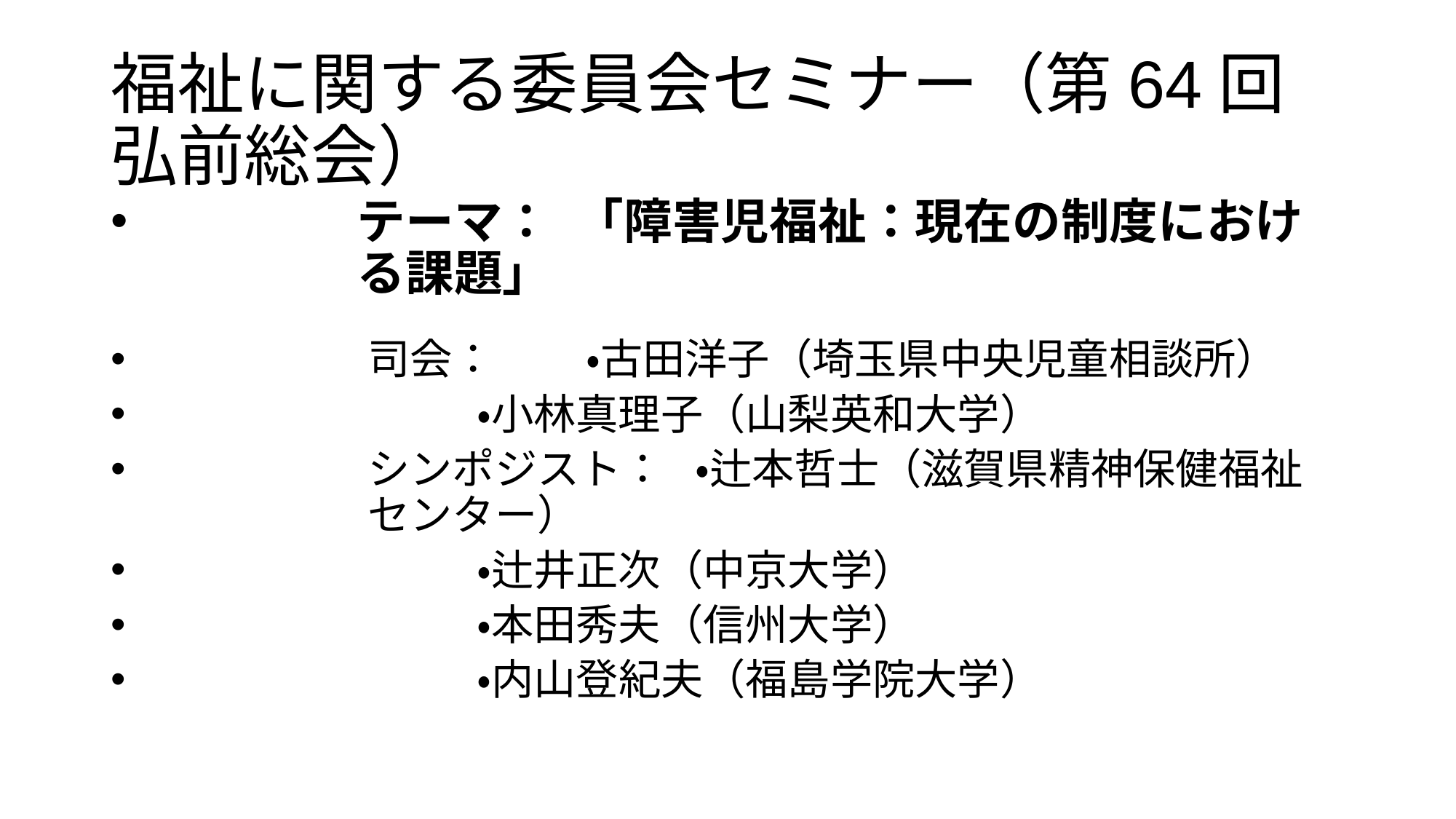

# 福祉に関する委員会セミナー（第64回弘前総会）
テーマ：	「障害児福祉：現在の制度における課題」
司会：	・古田洋子（埼玉県中央児童相談所）
	・小林真理子（山梨英和大学）
シンポジスト：	・辻本哲士（滋賀県精神保健福祉センター）
	・辻井正次（中京大学）
	・本田秀夫（信州大学）
	・内山登紀夫（福島学院大学）